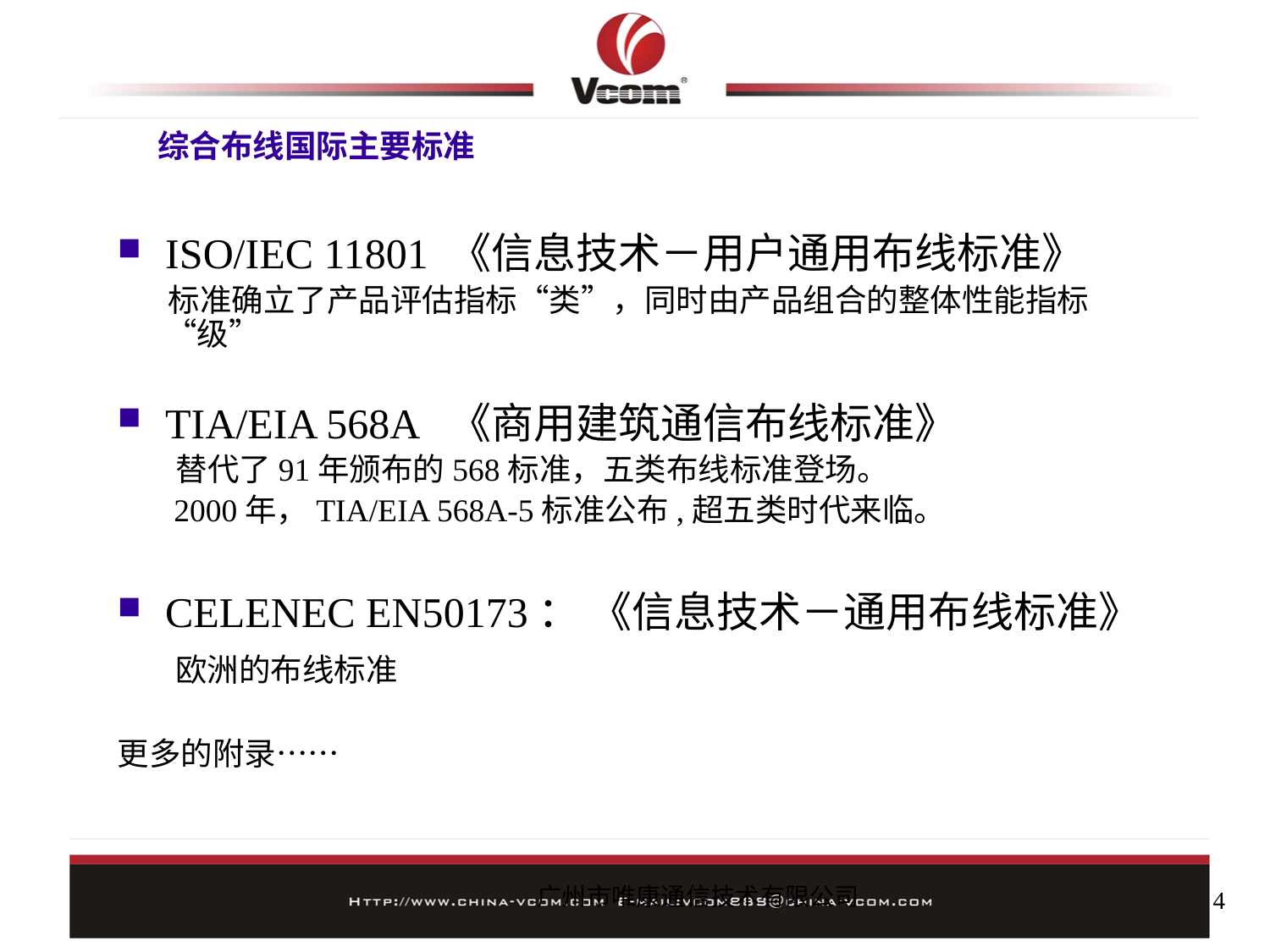

# 综合布线国际主要标准
ISO/IEC 11801 《信息技术－用户通用布线标准》
      标准确立了产品评估指标“类”，同时由产品组合的整体性能指标“级”

TIA/EIA 568A  《商用建筑通信布线标准》
       替代了91年颁布的568标准，五类布线标准登场。
       2000年，TIA/EIA 568A-5标准公布,超五类时代来临。

CELENEC EN50173： 《信息技术－通用布线标准》
     欧洲的布线标准

更多的附录……
广州市唯康通信技术有限公司
4